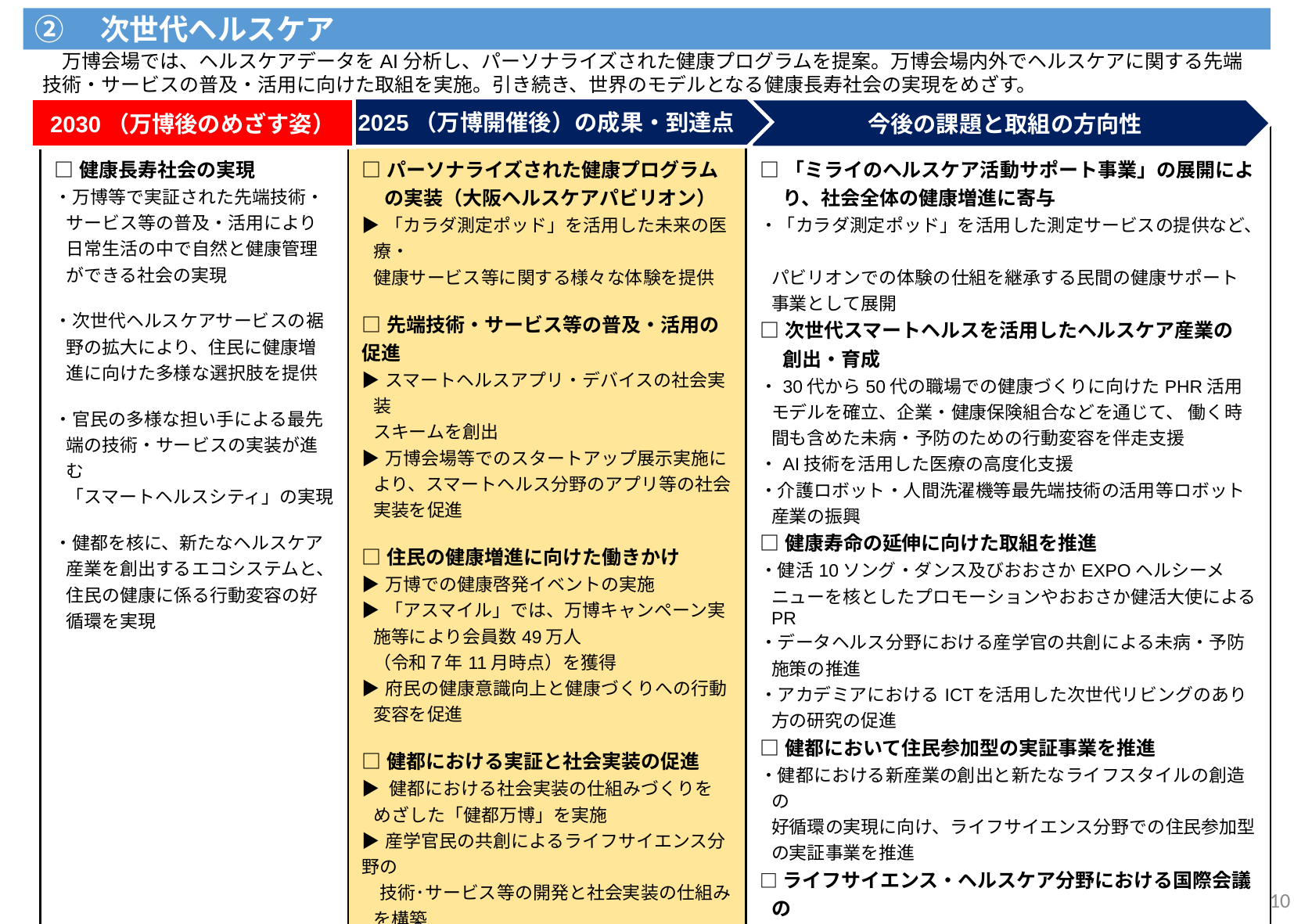

②　次世代ヘルスケア
　万博会場では、ヘルスケアデータをAI分析し、パーソナライズされた健康プログラムを提案。万博会場内外でヘルスケアに関する先端技術・サービスの普及・活用に向けた取組を実施。引き続き、世界のモデルとなる健康長寿社会の実現をめざす。
2025（万博開催後）の成果・到達点
2030（万博後のめざす姿）
今後の課題と取組の方向性
| □健康長寿社会の実現 ・万博等で実証された先端技術・サービス等の普及・活用により日常生活の中で自然と健康管理ができる社会の実現 ・次世代ヘルスケアサービスの裾野の拡大により、住民に健康増進に向けた多様な選択肢を提供 ・官民の多様な担い手による最先端の技術・サービスの実装が進む 「スマートヘルスシティ」の実現 ・健都を核に、新たなヘルスケア産業を創出するエコシステムと、住民の健康に係る行動変容の好循環を実現 | □パーソナライズされた健康プログラムの実装（大阪ヘルスケアパビリオン） ▶「カラダ測定ポッド」を活用した未来の医療・ 健康サービス等に関する様々な体験を提供 □先端技術・サービス等の普及・活用の促進 ▶スマートヘルスアプリ・デバイスの社会実装 スキームを創出 ▶万博会場等でのスタートアップ展示実施により、スマートヘルス分野のアプリ等の社会実装を促進 □住民の健康増進に向けた働きかけ ▶万博での健康啓発イベントの実施 ▶「アスマイル」では、万博キャンペーン実施等により会員数49万人 （令和７年11月時点）を獲得 ▶府民の健康意識向上と健康づくりへの行動 変容を促進 □健都における実証と社会実装の促進 ▶ 健都における社会実装の仕組みづくりを めざした「健都万博」を実施 ▶産学官民の共創によるライフサイエンス分野の 　技術･サービス等の開発と社会実装の仕組みを構築 □「10歳若返り」プロジェクトの推進 ▶先端技術を活用したヘルスケア体験イベントを　 　通じて、府民の健康意識向上と健康に向けた行動変容を促進 | □「ミライのヘルスケア活動サポート事業」の展開により、社会全体の健康増進に寄与 ・「カラダ測定ポッド」を活用した測定サービスの提供など、 パビリオンでの体験の仕組を継承する民間の健康サポート 事業として展開 □次世代スマートヘルスを活用したヘルスケア産業の 創出・育成 ・30代から50代の職場での健康づくりに向けたPHR活用 モデルを確立、企業・健康保険組合などを通じて、 働く時間も含めた未病・予防のための行動変容を伴走支援 ・AI技術を活用した医療の高度化支援 ・介護ロボット・人間洗濯機等最先端技術の活用等ロボット産業の振興 □健康寿命の延伸に向けた取組を推進 ・健活10ソング・ダンス及びおおさかEXPOヘルシーメニューを核としたプロモーションやおおさか健活大使によるPR ・データヘルス分野における産学官の共創による未病・予防施策の推進　 ・アカデミアにおけるICTを活用した次世代リビングのあり方の研究の促進 □健都において住民参加型の実証事業を推進 ・健都における新産業の創出と新たなライフスタイルの創造の 好循環の実現に向け、ライフサイエンス分野での住民参加型の実証事業を推進 □ライフサイエンス・ヘルスケア分野における国際会議の 開催（再掲） ・保健医療分野に関する各国の知見の共有や参加者の対話等を通じて、「いのち輝く」持続可能な国際社会を共創するとともに関連ビジネス及び産業の集積と成長を促進 ◆国への要望事項 ・スマートヘルスアプリの適切な情報発信等を促進するための 規制改革の実現 ・個人が保有するPHRの利活用に関する規制・制度改革の実現 |
| --- | --- | --- |
10